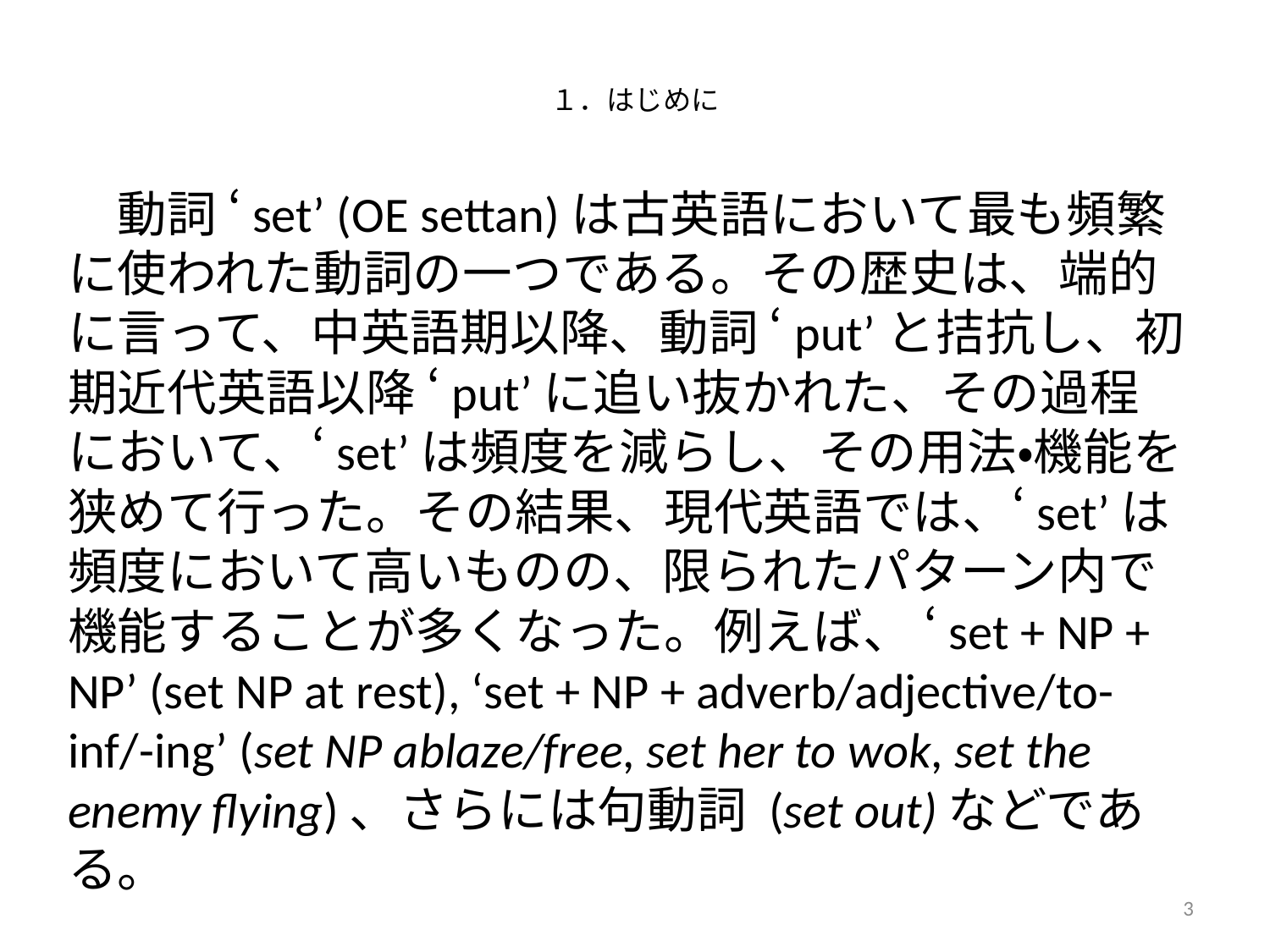

# １．はじめに
　動詞 ‘set’ (OE settan)は古英語において最も頻繁に使われた動詞の一つである。その歴史は、端的に言って、中英語期以降、動詞 ‘put’と拮抗し、初期近代英語以降 ‘put’に追い抜かれた、その過程において、‘set’は頻度を減らし、その用法・機能を狭めて行った。その結果、現代英語では、‘set’は頻度において高いものの、限られたパターン内で機能することが多くなった。例えば、 ‘set + NP + NP’ (set NP at rest), ‘set + NP + adverb/adjective/to-inf/-ing’ (set NP ablaze/free, set her to wok, set the enemy flying)、さらには句動詞 (set out)などである。

3